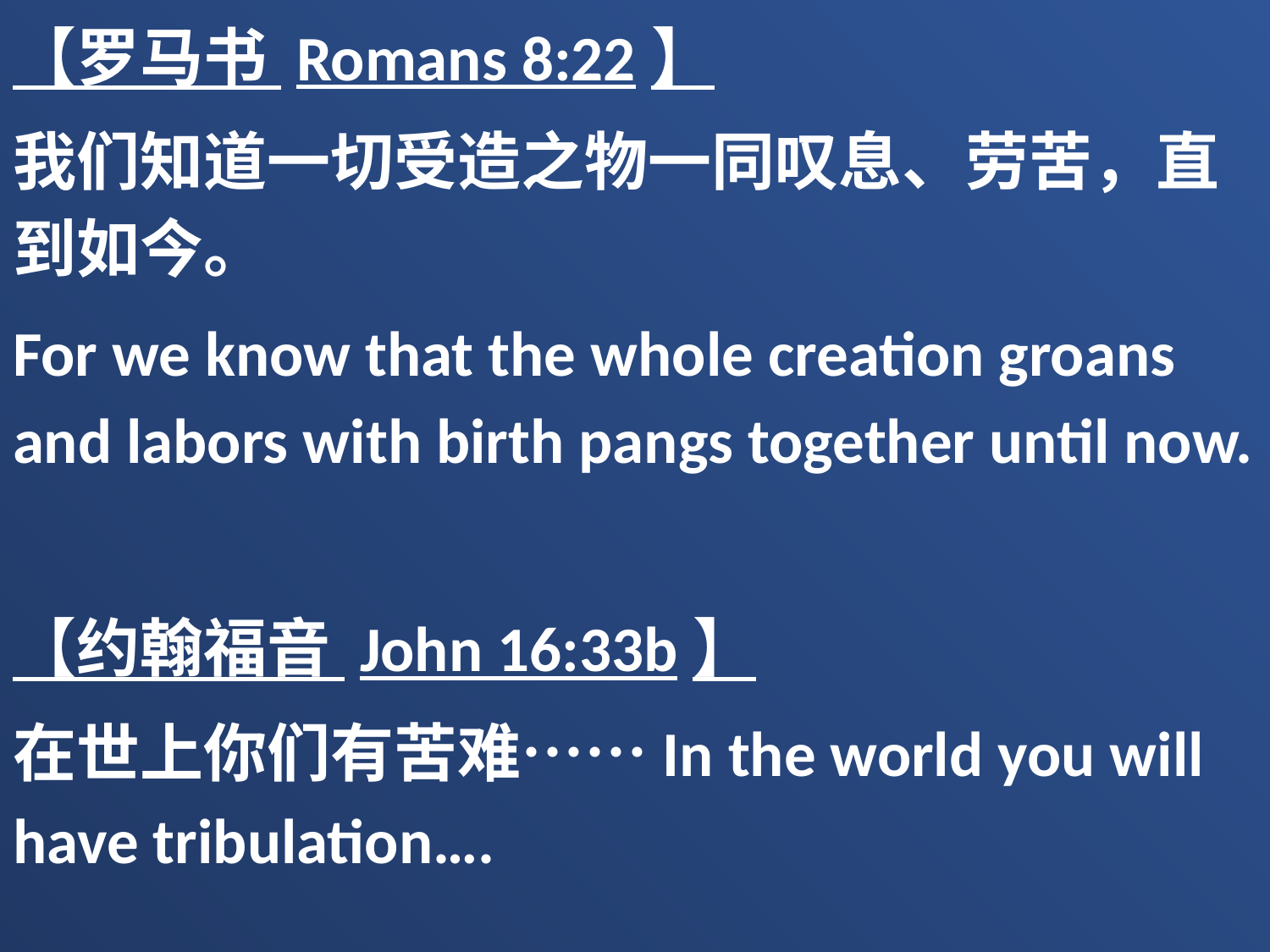

【罗马书 Romans 8:22】
我们知道一切受造之物一同叹息、劳苦，直到如今。
For we know that the whole creation groans and labors with birth pangs together until now.

【约翰福音 John 16:33b】
在世上你们有苦难……In the world you will have tribulation….